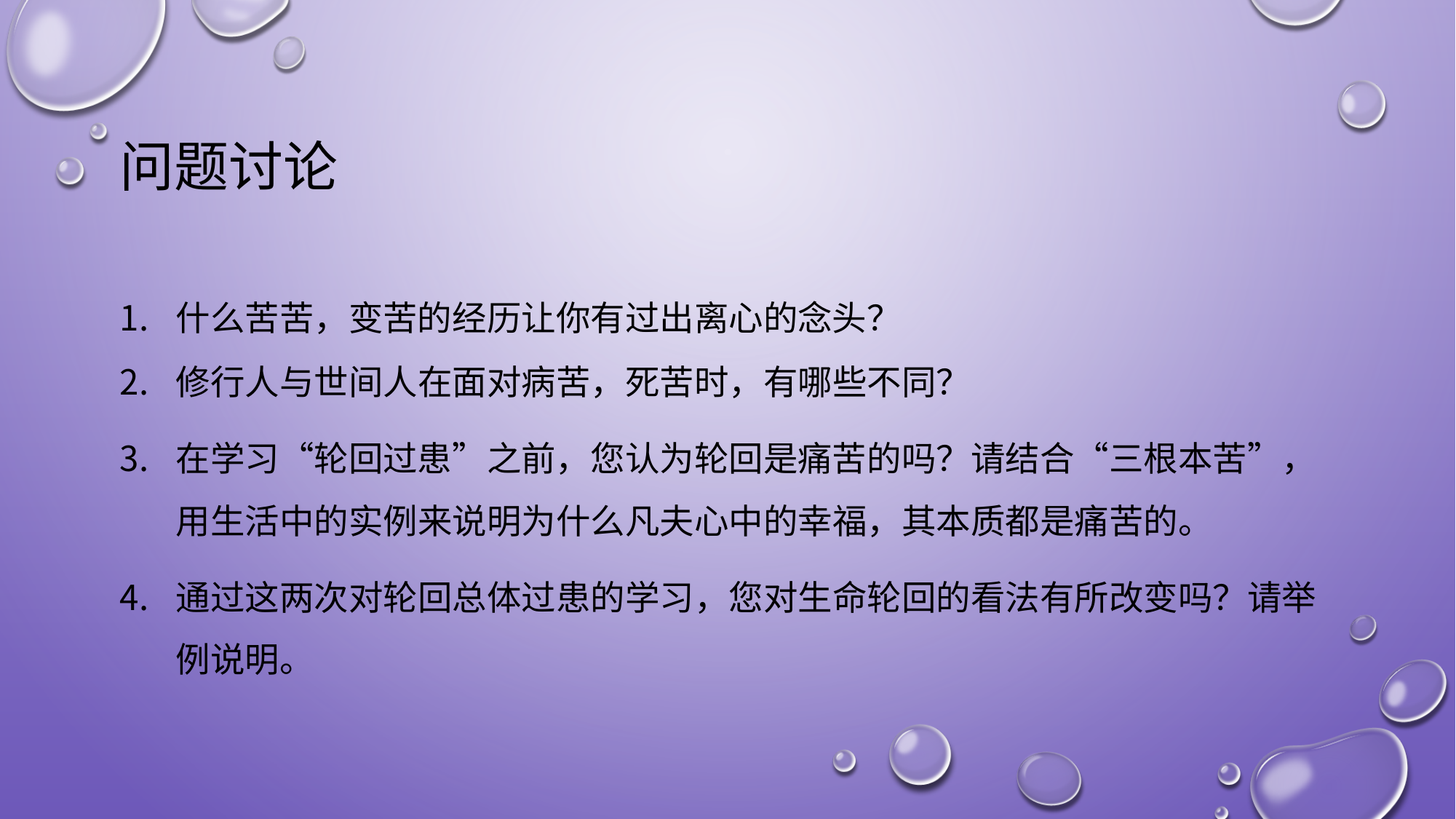

# 问题讨论
什么苦苦，变苦的经历让你有过出离心的念头？
修行人与世间人在面对病苦，死苦时，有哪些不同？
在学习“轮回过患”之前，您认为轮回是痛苦的吗？请结合“三根本苦”，用生活中的实例来说明为什么凡夫心中的幸福，其本质都是痛苦的。
通过这两次对轮回总体过患的学习，您对生命轮回的看法有所改变吗？请举例说明。